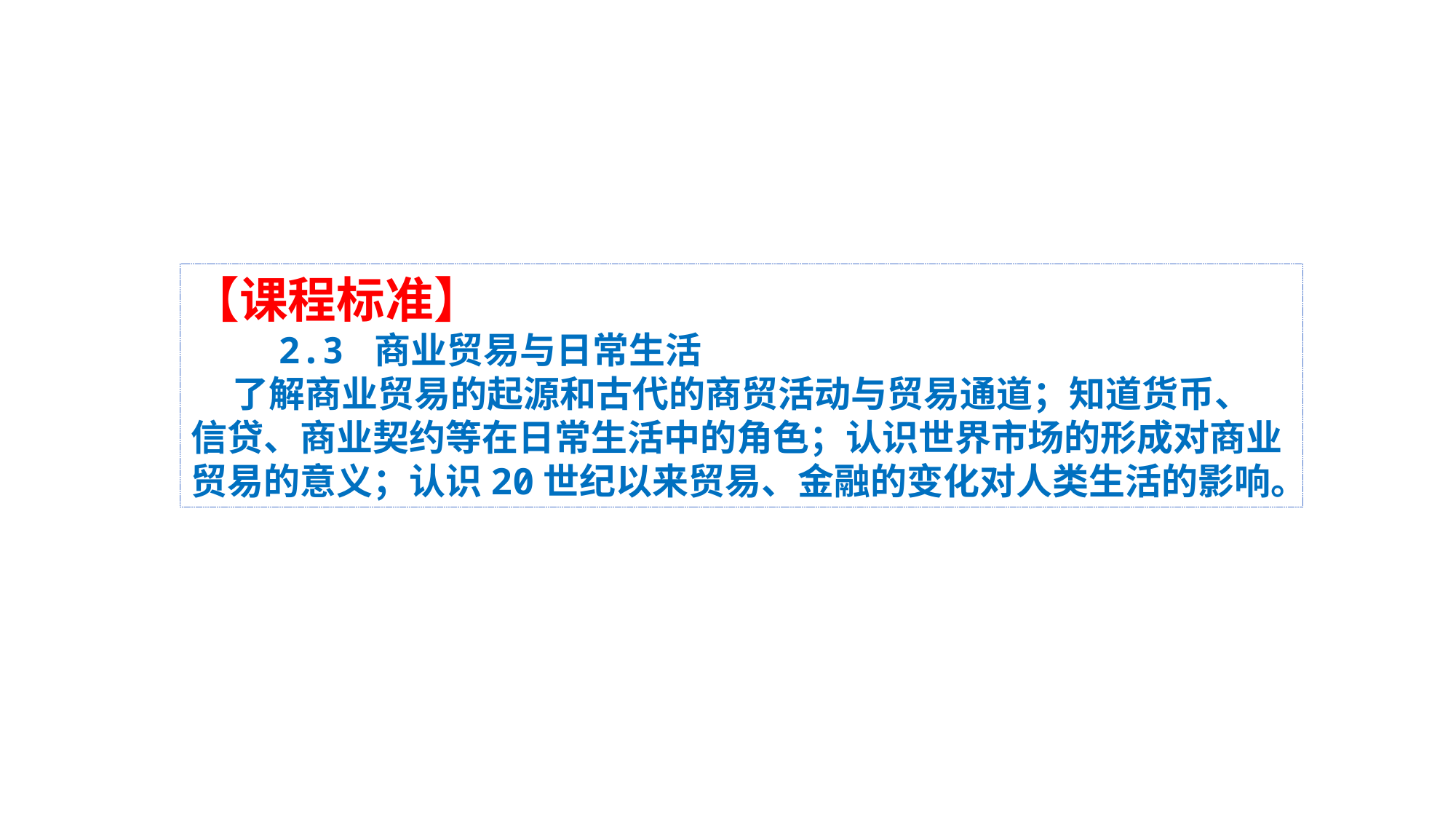

【课程标准】
    2.3 商业贸易与日常生活
    了解商业贸易的起源和古代的商贸活动与贸易通道；知道货币、
信贷、商业契约等在日常生活中的角色；认识世界市场的形成对商业
贸易的意义；认识20世纪以来贸易、金融的变化对人类生活的影响。